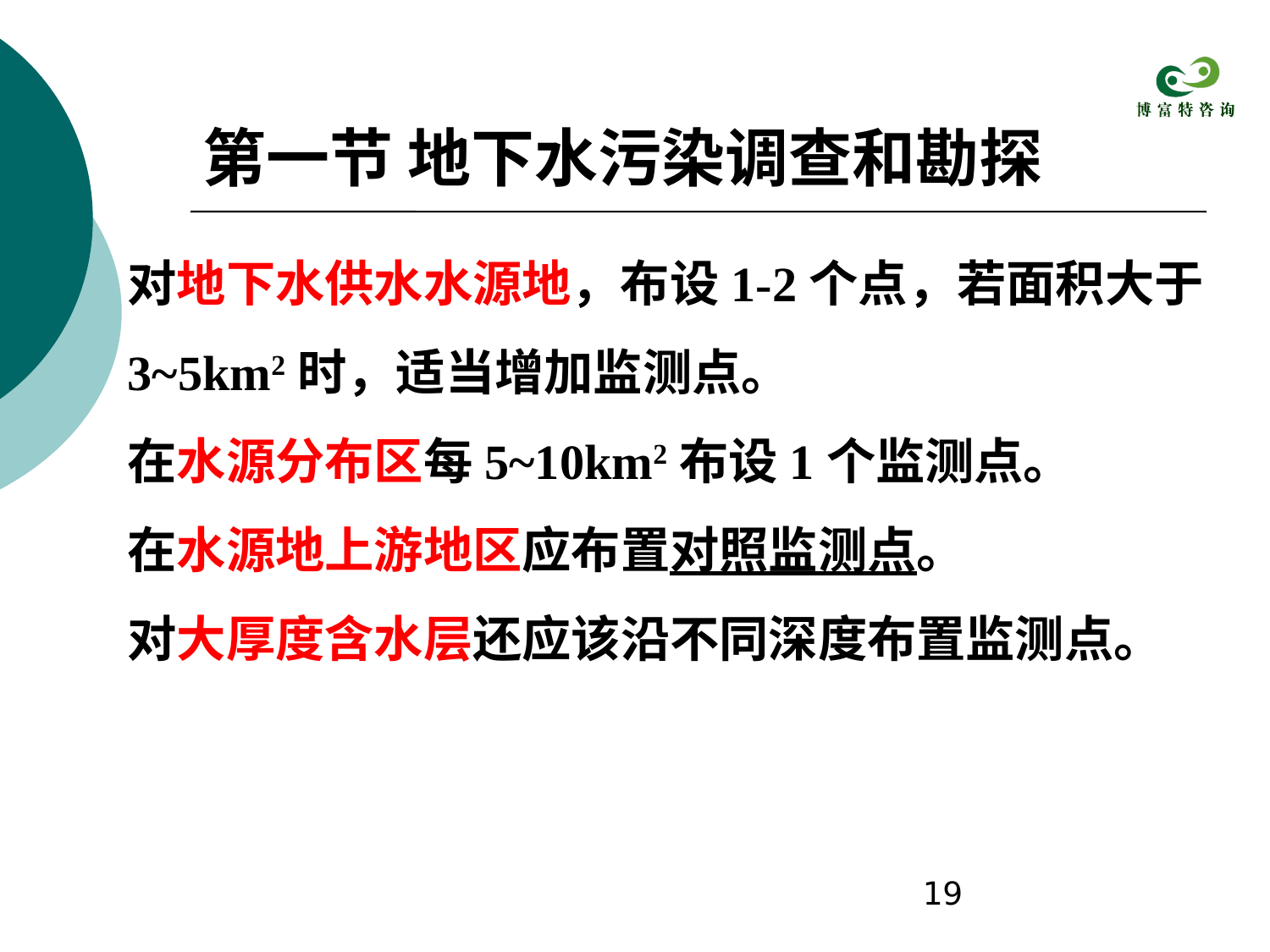

第一节 地下水污染调查和勘探
对地下水供水水源地，布设1-2个点，若面积大于3~5km2时，适当增加监测点。
在水源分布区每5~10km2布设1个监测点。
在水源地上游地区应布置对照监测点。
对大厚度含水层还应该沿不同深度布置监测点。

19